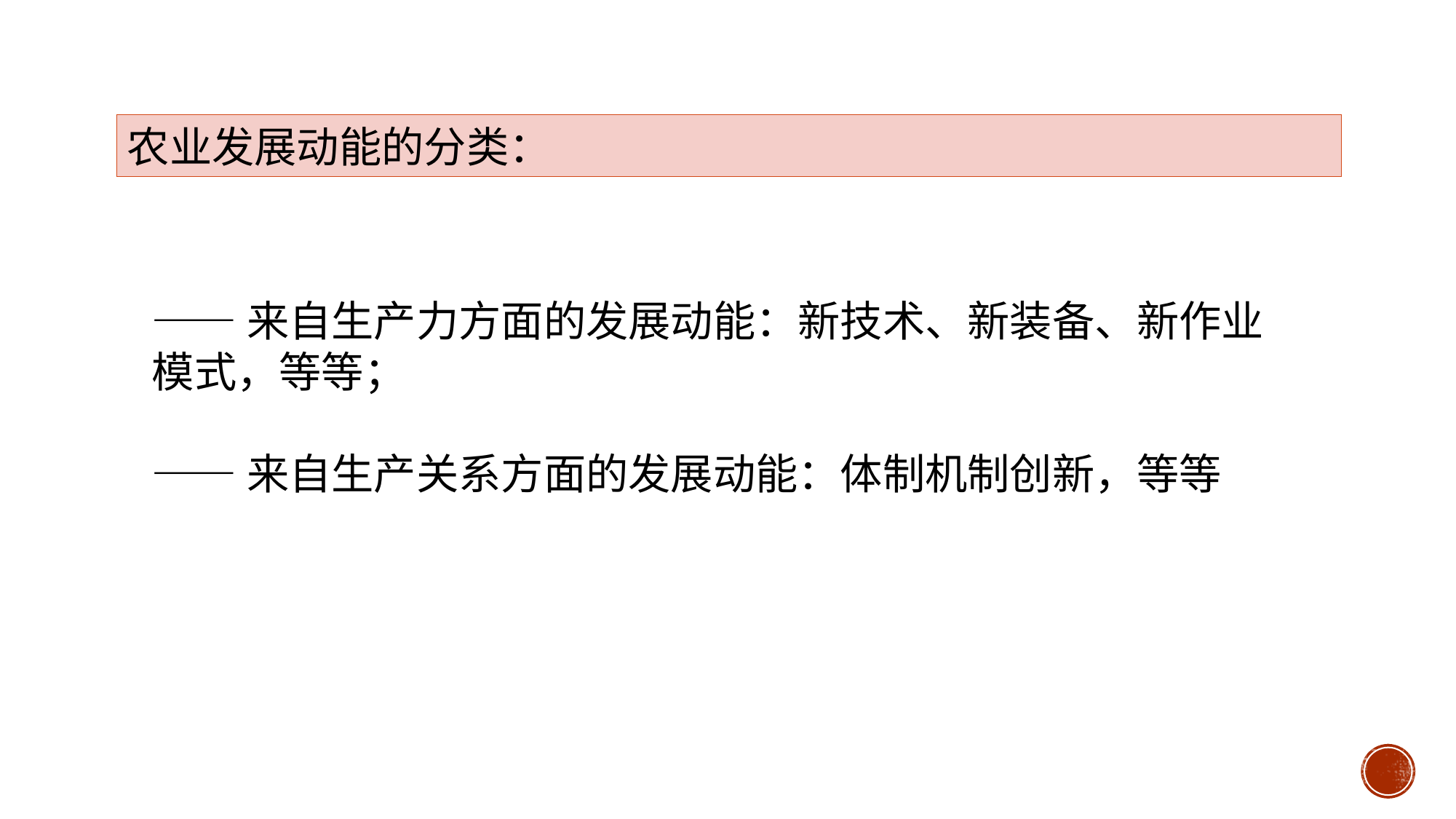

农业发展动能的分类：
——来自生产力方面的发展动能：新技术、新装备、新作业模式，等等；

——来自生产关系方面的发展动能：体制机制创新，等等